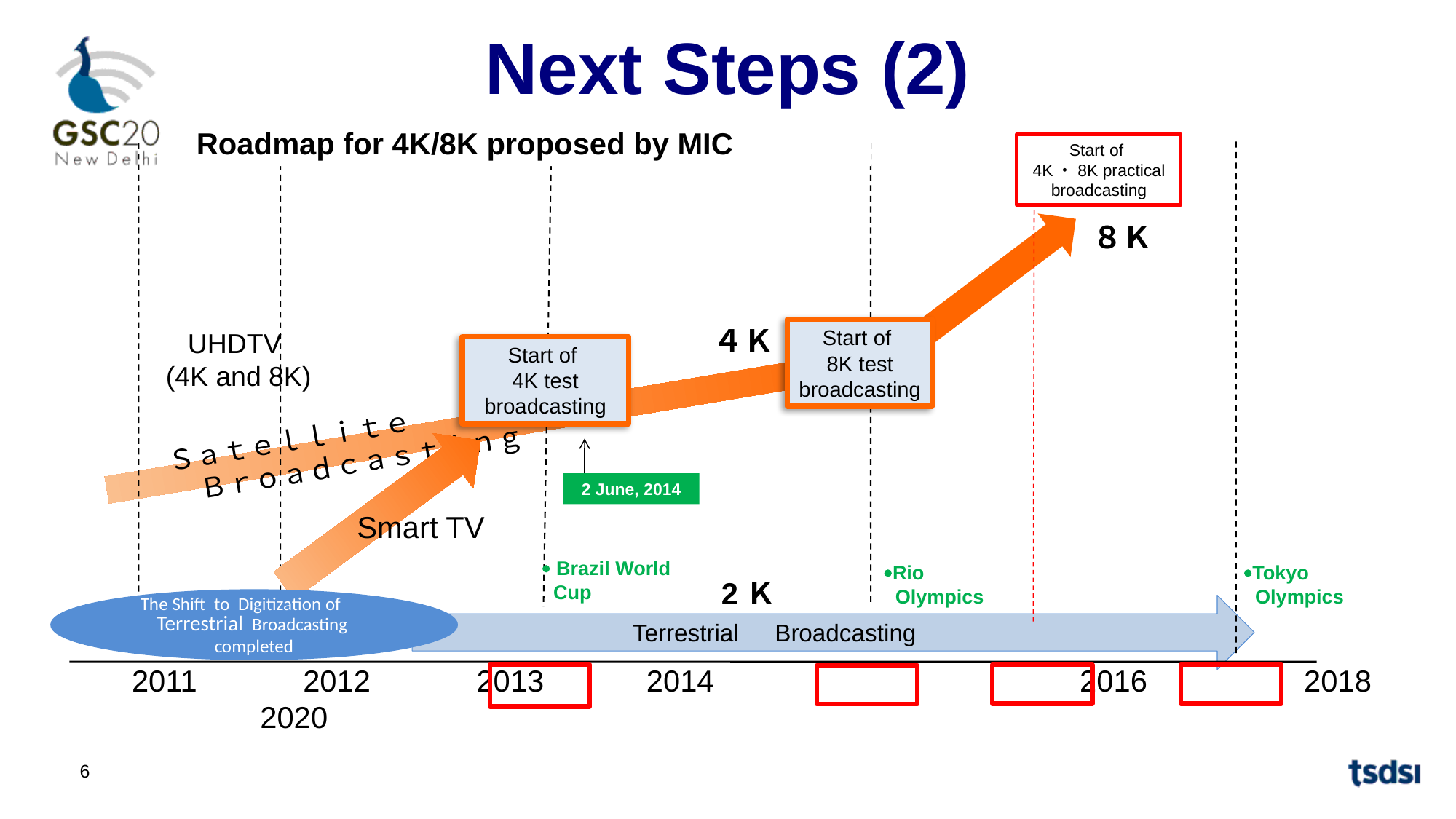

Next Steps (2)
Roadmap for 4K/8K proposed by MIC
Start of
4K・8K practical broadcasting

８Ｋ
４Ｋ
Start of
4K test broadcasting

The Shift  to  Digitization of　Terrestrial  Broadcasting
completed
　2011　　　2012　　　2013　　    2014　   　　 　   　　　　　　2016　  　 　　2018  　　　　　 2020

　　Ｓａｔｅｌｌｉｔｅ
　　　Ｂｒｏａｄｃａｓｔｉｎｇ
Start of
8K test broadcasting
UHDTV
 (4K and 8K)
2 June, 2014
Smart TV
• Brazil World Cup
•Rio Olympics
•Tokyo Olympics
2Ｋ

Terrestrial　Broadcasting

6